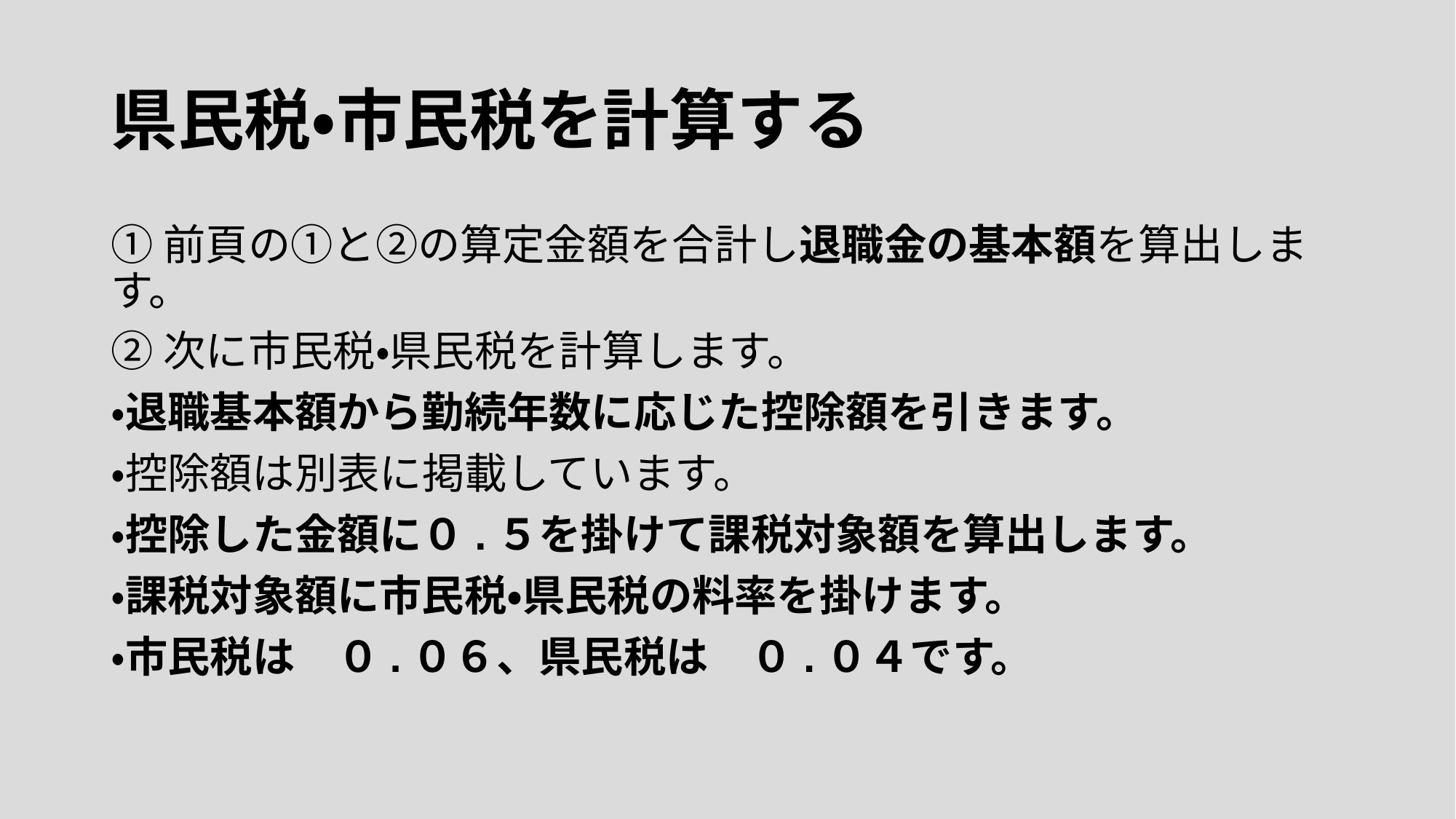

# 県民税・市民税を計算する
①前頁の①と②の算定金額を合計し退職金の基本額を算出します。
②次に市民税・県民税を計算します。
・退職基本額から勤続年数に応じた控除額を引きます。
・控除額は別表に掲載しています。
・控除した金額に０.５を掛けて課税対象額を算出します。
・課税対象額に市民税・県民税の料率を掛けます。
・市民税は　０.０６、県民税は　０.０４です。